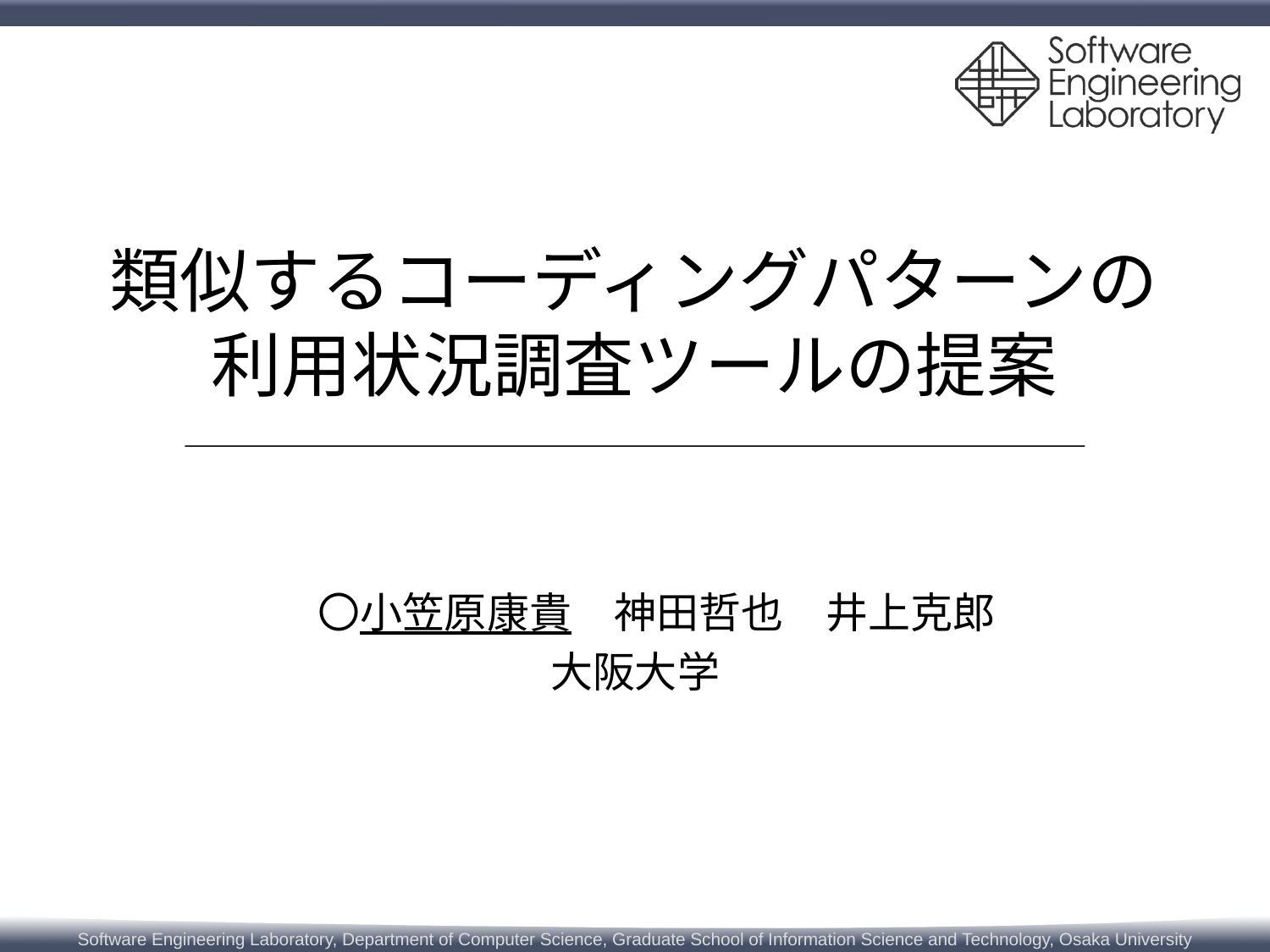

# 類似するコーディングパターンの 利用状況調査ツールの提案
　〇小笠原康貴　神田哲也　井上克郎
大阪大学